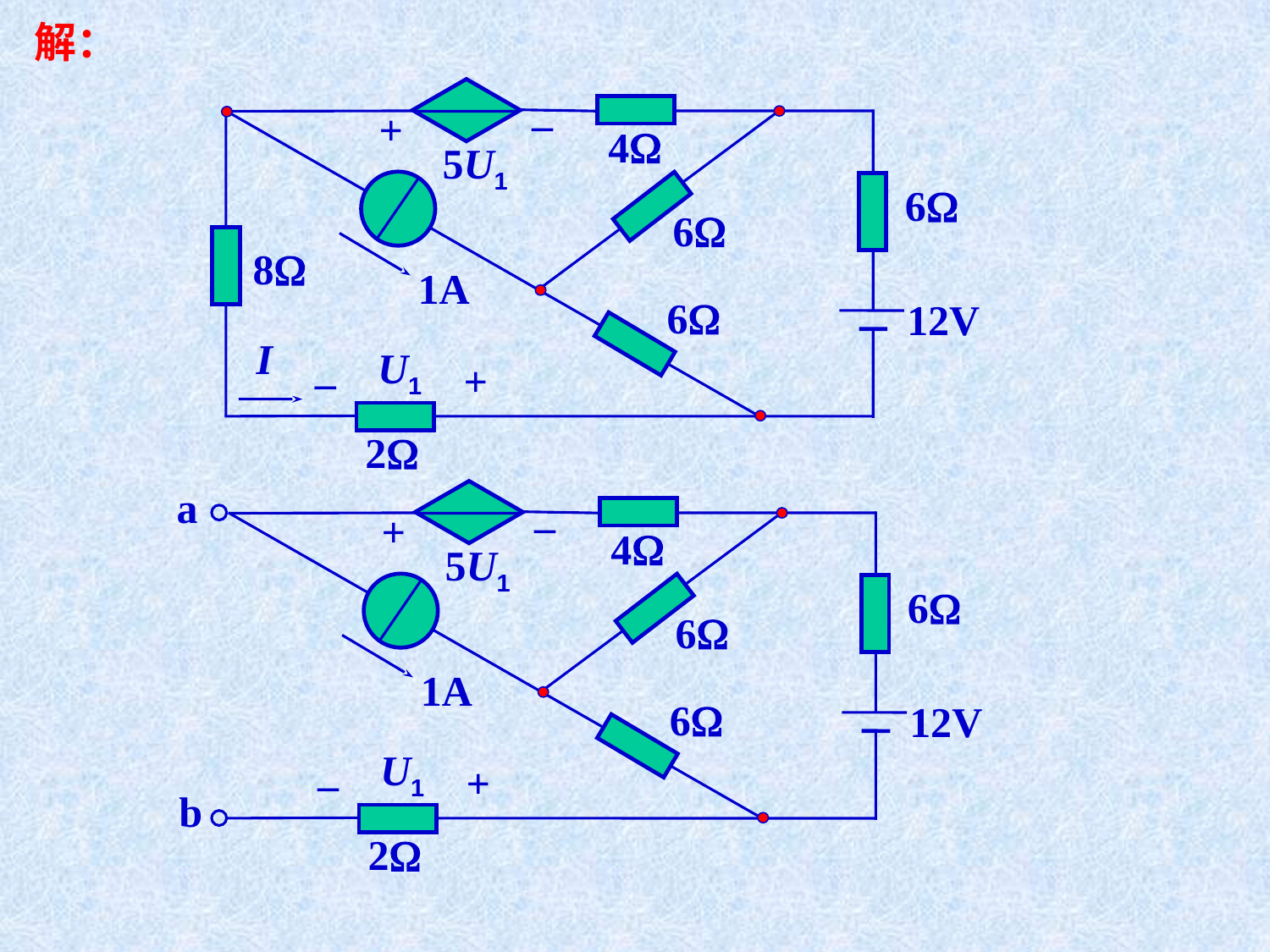

解：

–
+

4Ω
5U1

6Ω
6Ω

8Ω

1A

6Ω
12V

I

U1
+
–

2Ω

a

–
+

4Ω
5U1

6Ω
6Ω

1A

6Ω
12V

U1
+
–
b

2Ω